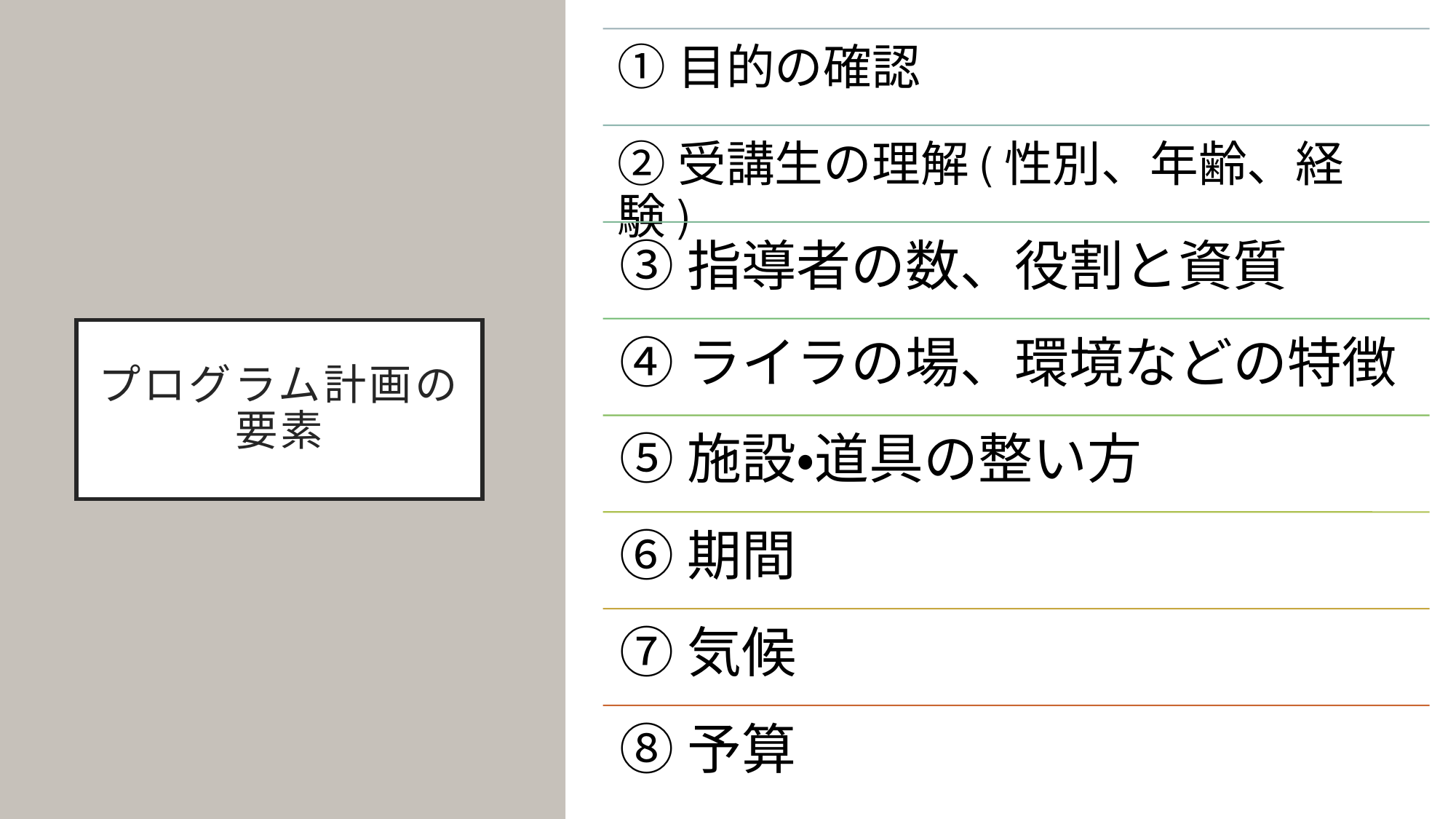

①目的の確認
②受講生の理解(性別、年齢、経験)
③指導者の数、役割と資質
④ライラの場、環境などの特徴
⑤施設・道具の整い方
⑥期間
⑦気候
⑧予算
# プログラム計画の要素